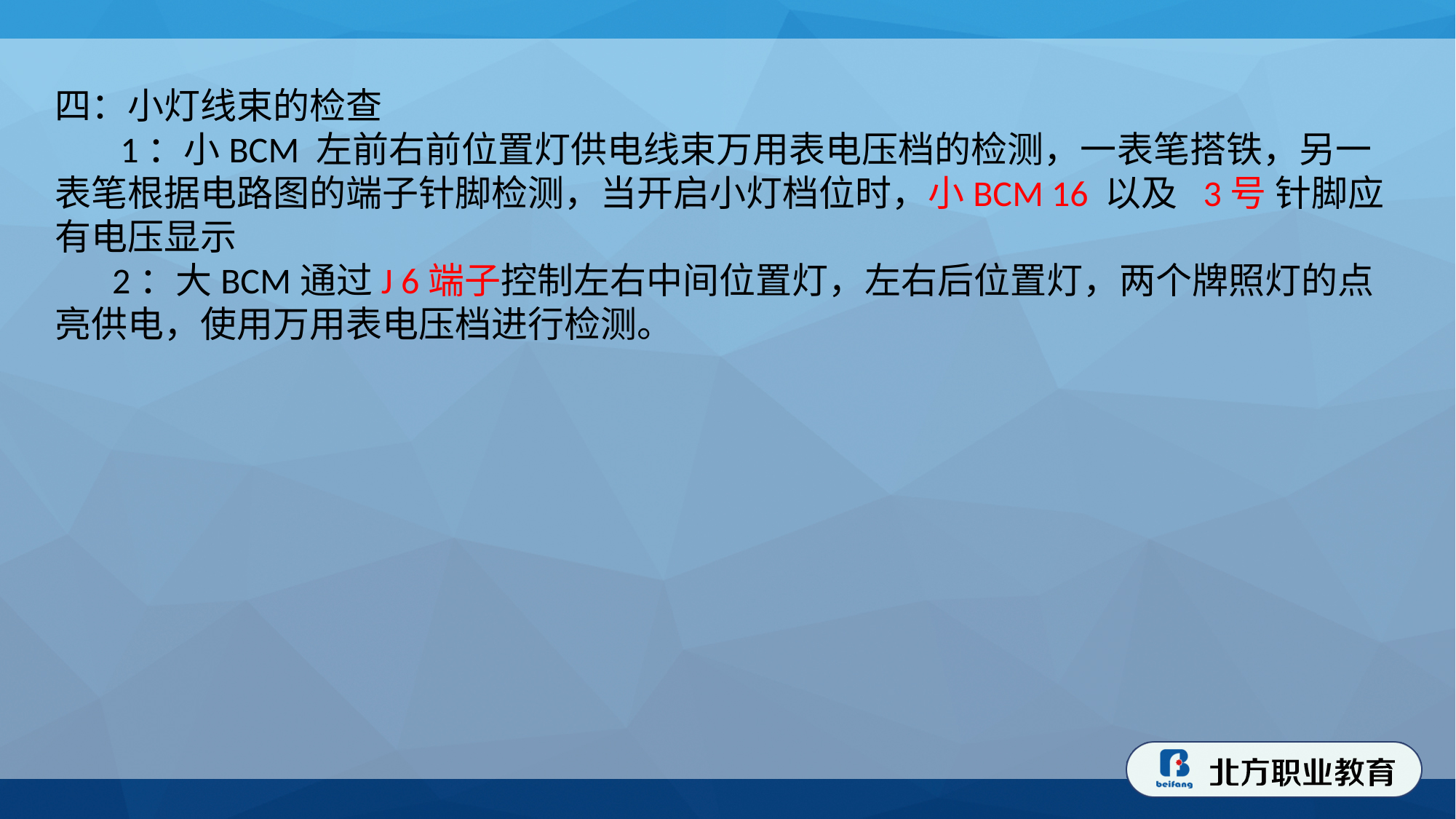

四：小灯线束的检查
        1：小BCM 左前右前位置灯供电线束万用表电压档的检测，一表笔搭铁，另一表笔根据电路图的端子针脚检测，当开启小灯档位时，小BCM 16 以及  3号 针脚应有电压显示
       2：大BCM通过J 6端子控制左右中间位置灯，左右后位置灯，两个牌照灯的点亮供电，使用万用表电压档进行检测。